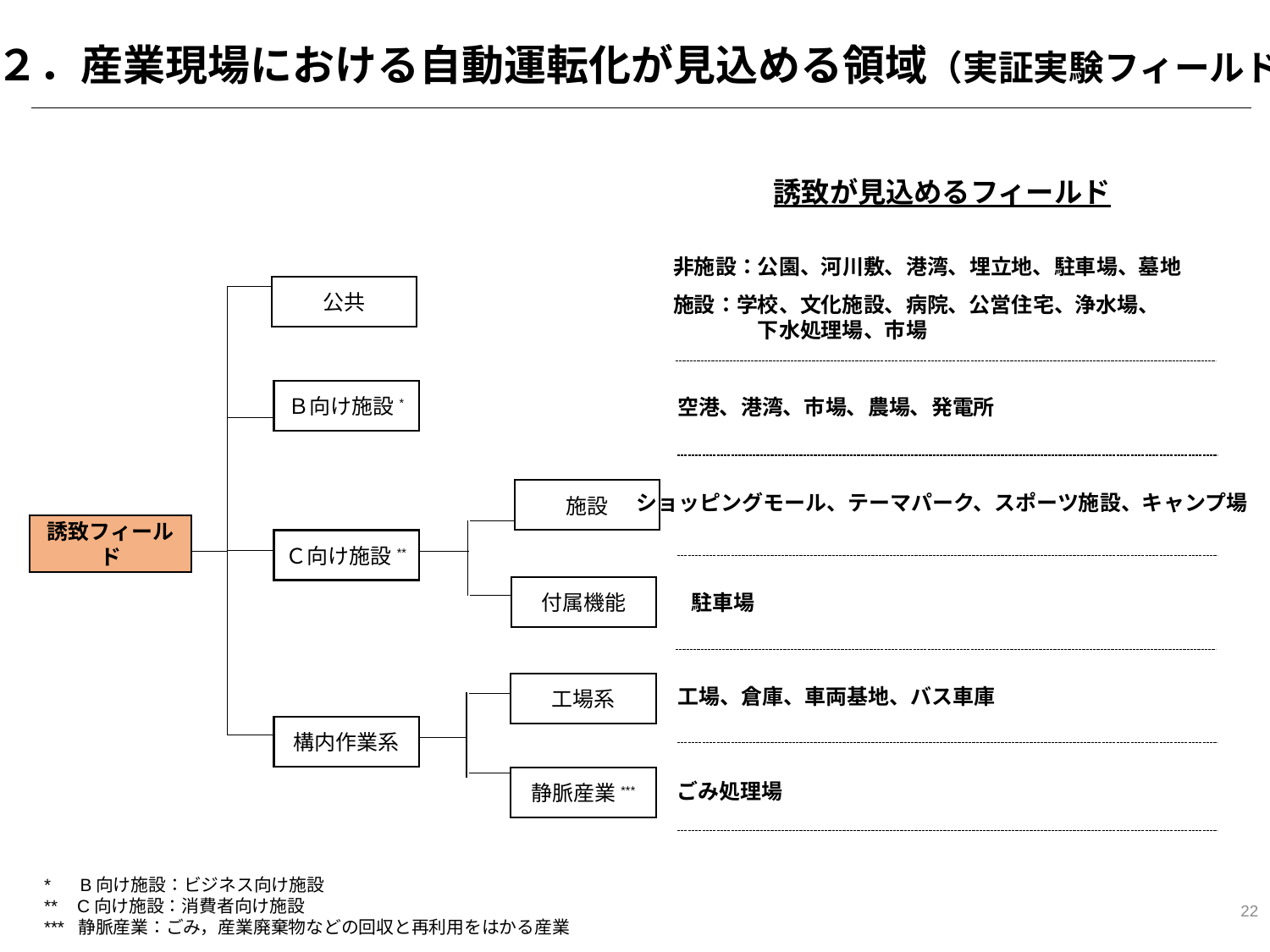

２．産業現場における自動運転化が見込める領域（実証実験フィールド）
誘致が見込めるフィールド
非施設：公園、河川敷、港湾、埋立地、駐車場、墓地

施設：学校、文化施設、病院、公営住宅、浄水場、
　　　　下水処理場、市場
公共
Ｂ向け施設*
空港、港湾、市場、農場、発電所
施設
ショッピングモール、テーマパーク、スポーツ施設、キャンプ場
誘致フィールド
Ｃ向け施設**
付属機能
駐車場
工場系
工場、倉庫、車両基地、バス車庫
構内作業系
静脈産業***
ごみ処理場
*      B向け施設：ビジネス向け施設
**    C向け施設：消費者向け施設
***  静脈産業：ごみ，産業廃棄物などの回収と再利用をはかる産業
22